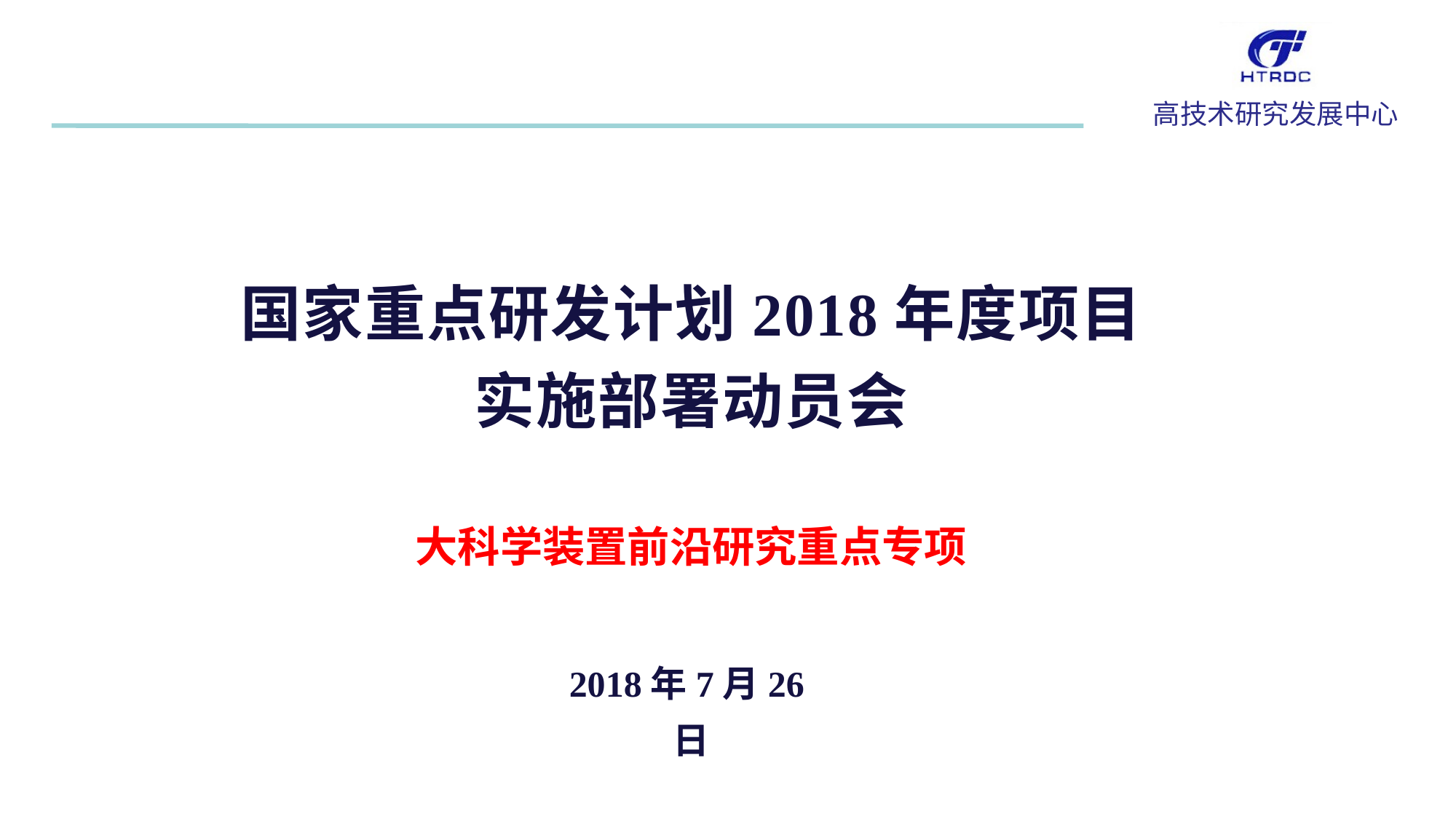

国家重点研发计划2018年度项目
实施部署动员会
大科学装置前沿研究重点专项
2018年7月26日